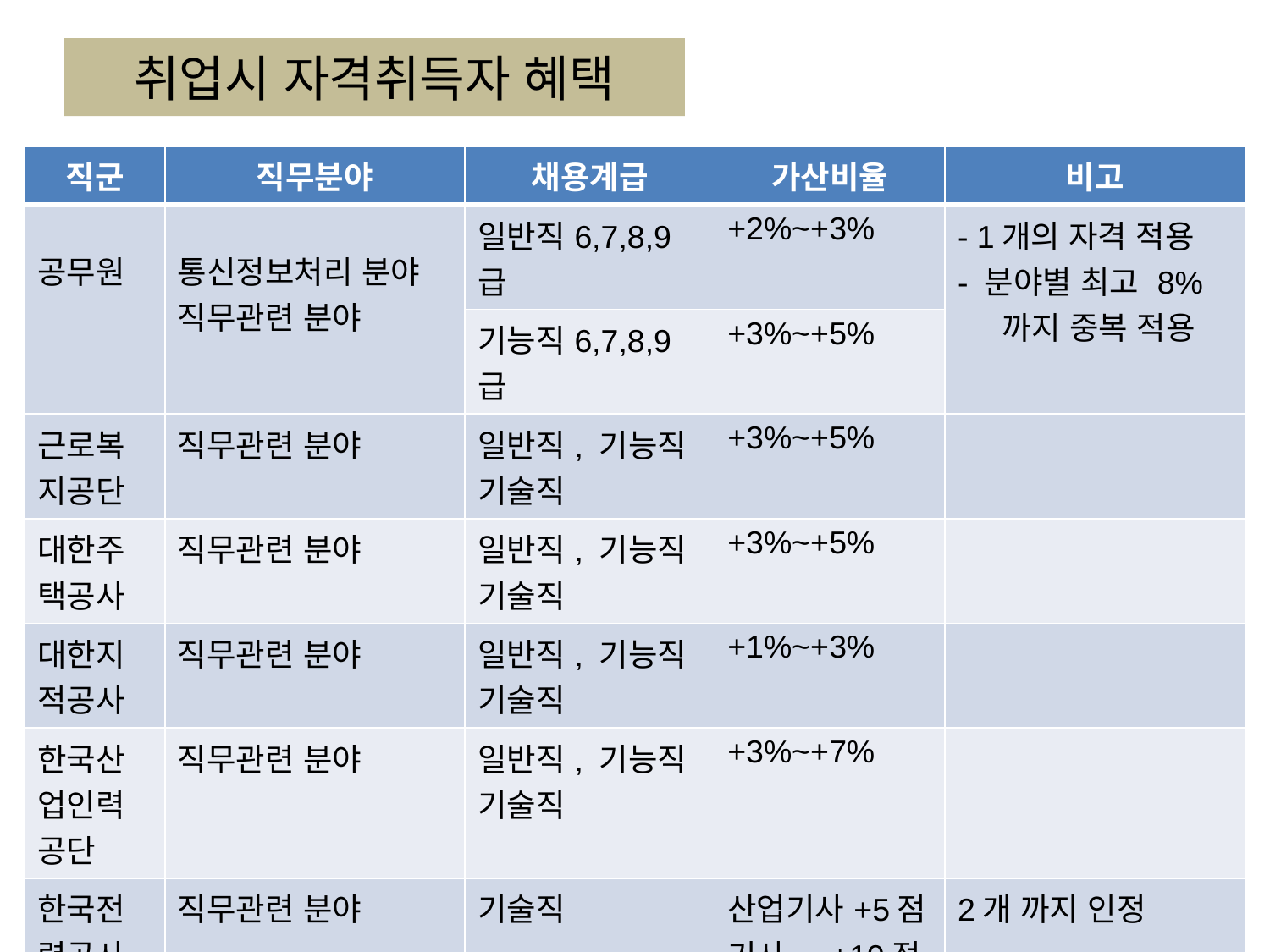

# 취업시 자격취득자 혜택
| 직군 | 직무분야 | 채용계급 | 가산비율 | 비고 |
| --- | --- | --- | --- | --- |
| 공무원 | 통신정보처리 분야 직무관련 분야 | 일반직6,7,8,9급 | +2%~+3% | - 1개의 자격 적용 - 분야별 최고 8% 까지 중복 적용 |
|  |  | 기능직6,7,8,9급 | +3%~+5% |  |
| 근로복지공단 | 직무관련 분야 | 일반직, 기능직 기술직 | +3%~+5% |  |
| 대한주택공사 | 직무관련 분야 | 일반직, 기능직 기술직 | +3%~+5% |  |
| 대한지적공사 | 직무관련 분야 | 일반직, 기능직 기술직 | +1%~+3% |  |
| 한국산업인력공단 | 직무관련 분야 | 일반직, 기능직 기술직 | +3%~+7% |  |
| 한국전력공사 | 직무관련 분야 | 기술직 | 산업기사+5점 기사 +10점 | 2개 까지 인정 |
| 한국토지공사 | 직무관련 분야 | 기술직 | 기사 필기+5% |  |